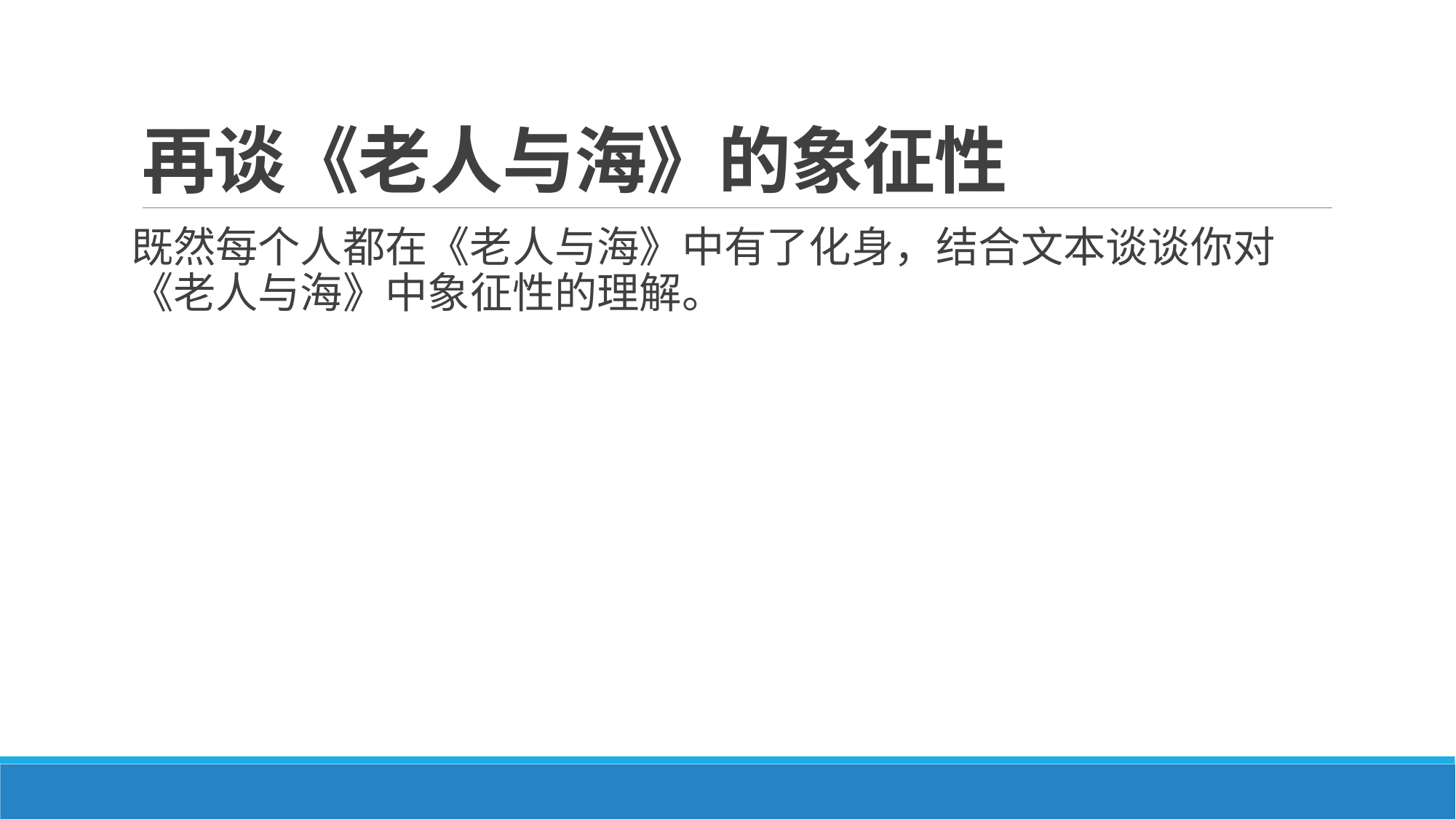

# 再谈《老人与海》的象征性
既然每个人都在《老人与海》中有了化身，结合文本谈谈你对《老人与海》中象征性的理解。